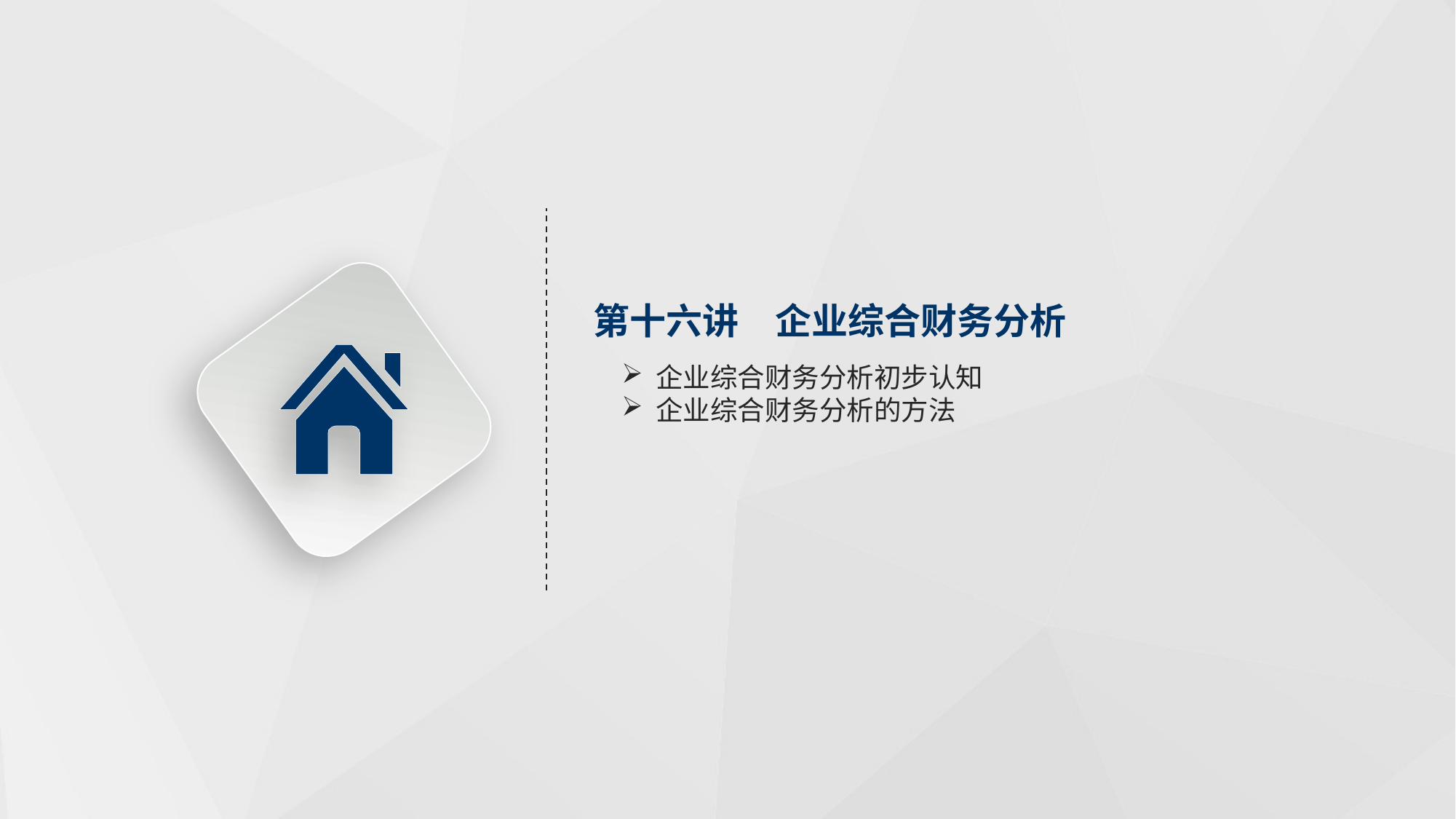

第十六讲　企业综合财务分析

企业综合财务分析初步认知
企业综合财务分析的方法